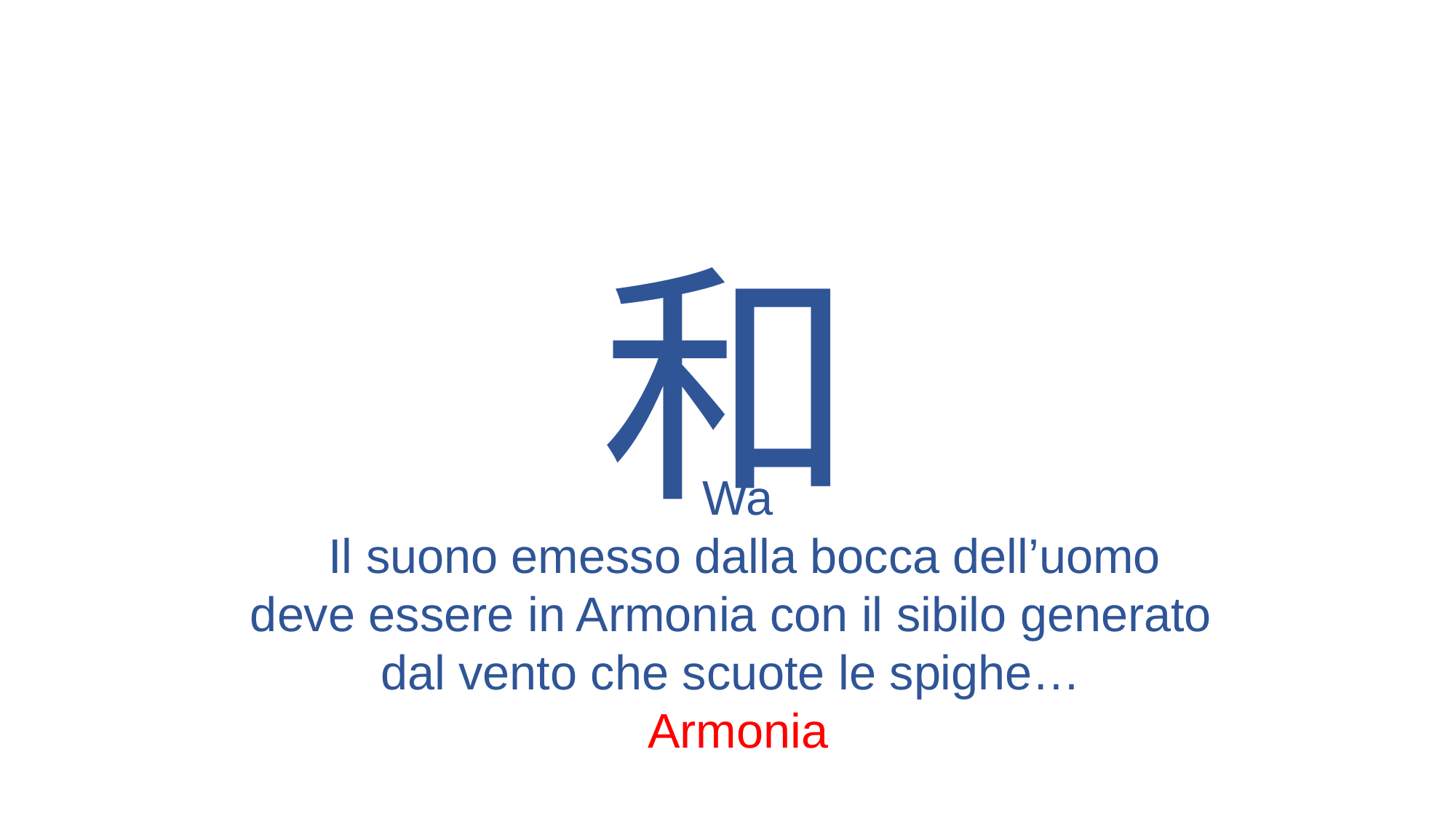

和

 Wa
  Il suono emesso dalla bocca dell’uomo deve essere in Armonia con il sibilo generato dal vento che scuote le spighe…
 Armonia